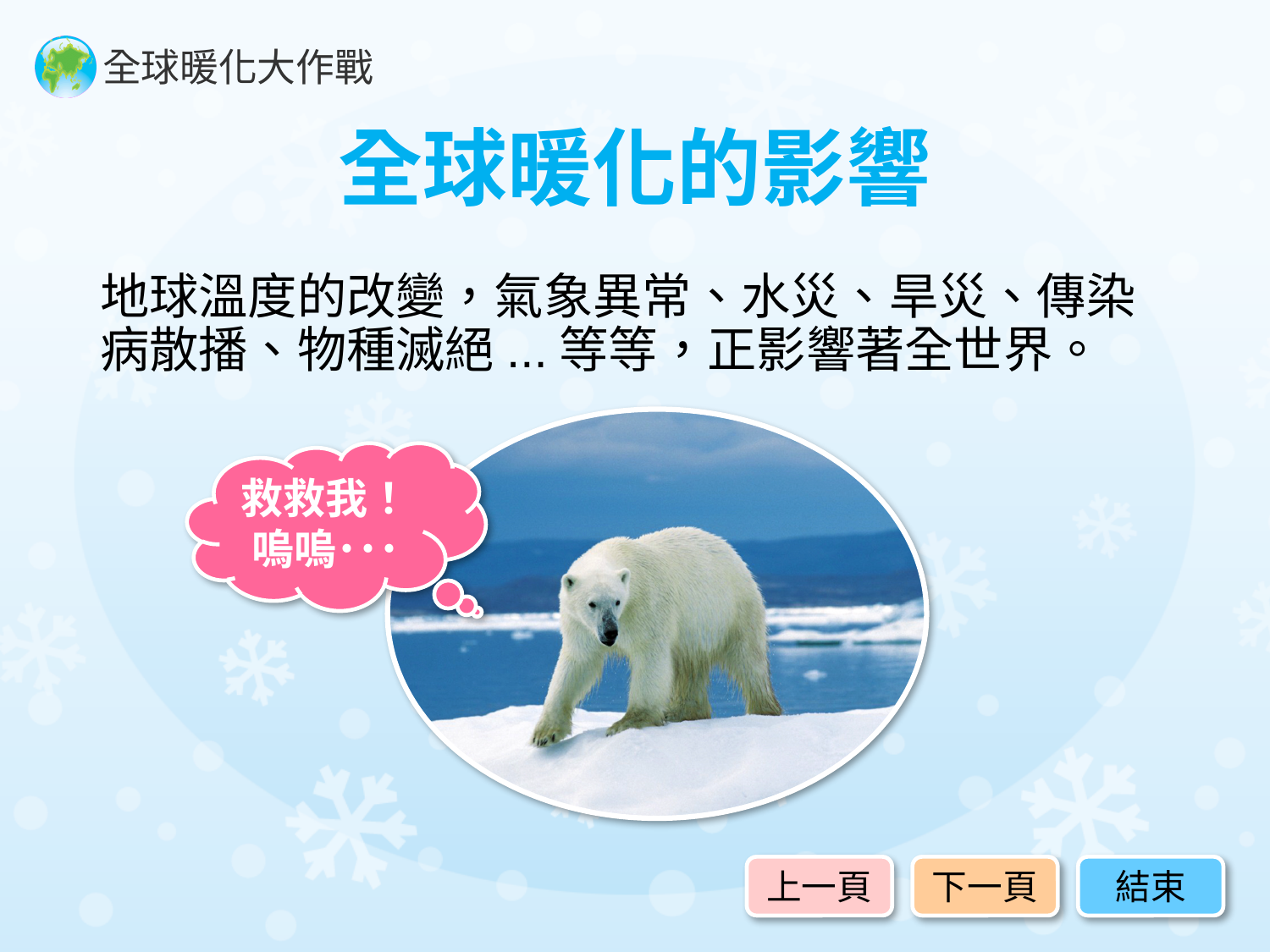

# 全球暖化的影響
地球溫度的改變，氣象異常、水災、旱災、傳染病散播、物種滅絕...等等，正影響著全世界。

救救我！嗚嗚˙˙˙
上一頁
下一頁
結束